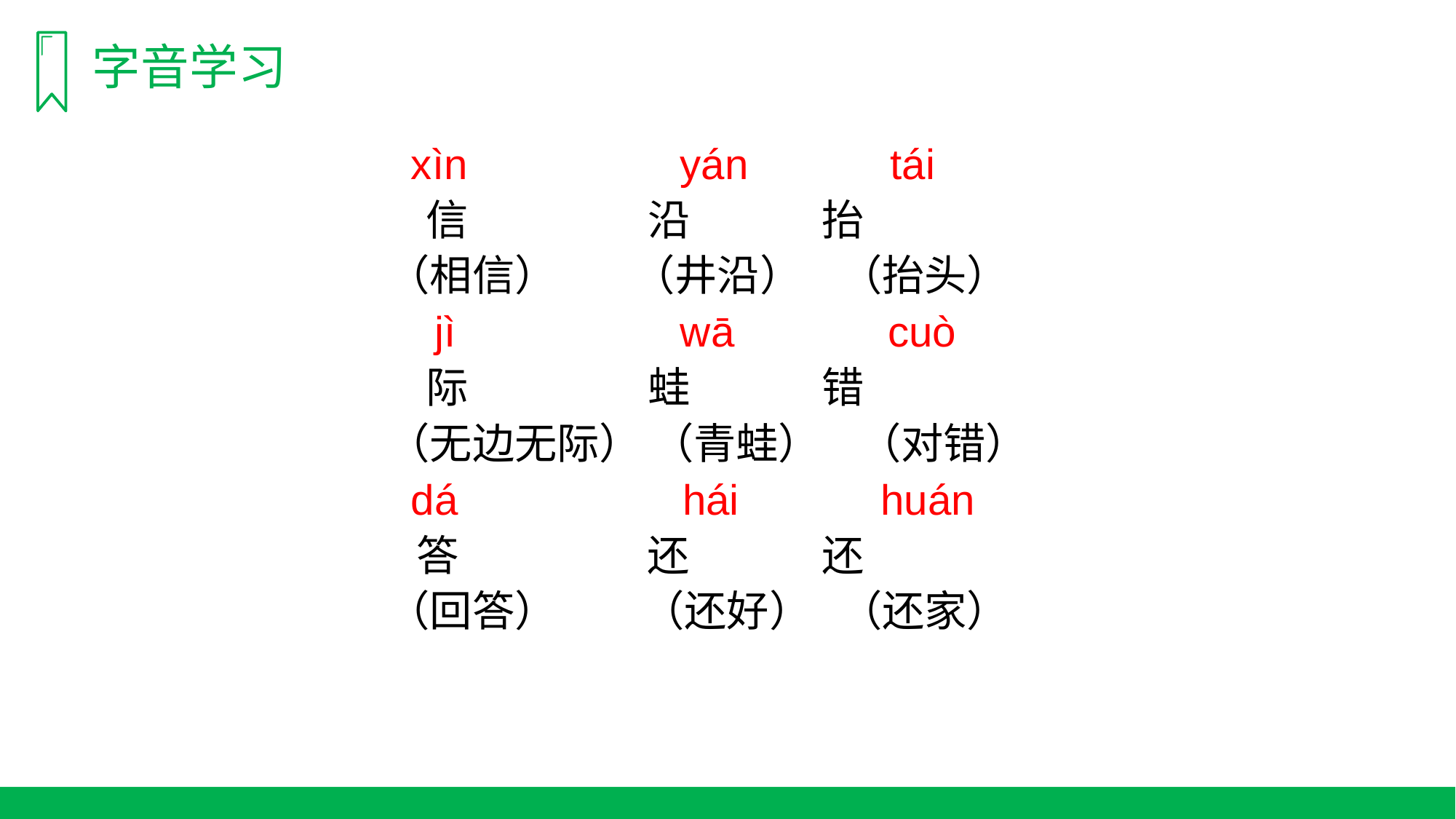

字音学习
  xìn                  yán            tái
   信                   沿              抬
（相信）        （井沿）    （抬头）
    jì                   wā             cuò
   际                   蛙              错
（无边无际） （青蛙）    （对错）
  dá                   hái            huán
  答                    还              还
（回答）         （还好）   （还家）